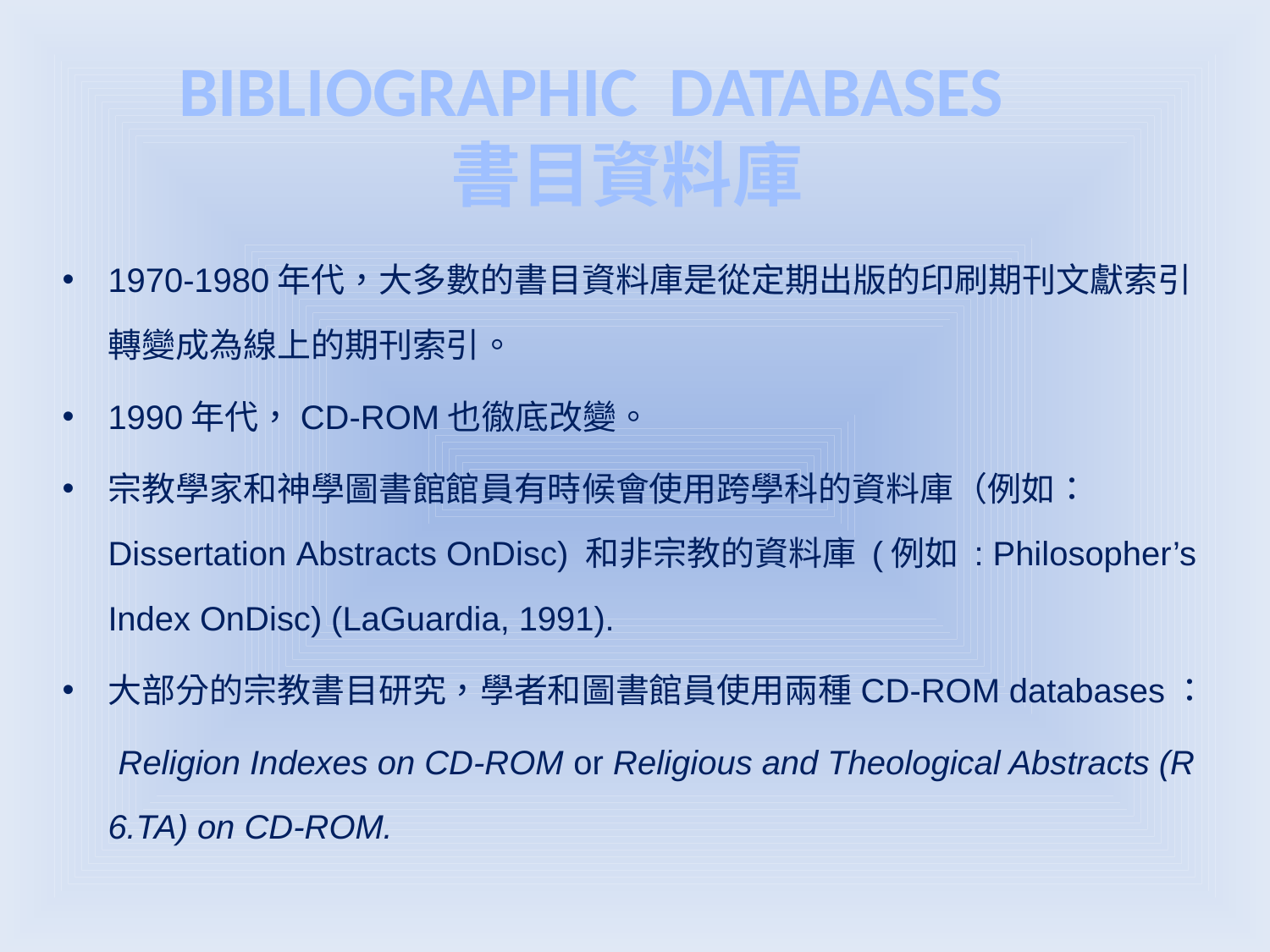

BIBLIOGRAPHIC  DATABASES　書目資料庫
1970-1980年代，大多數的書目資料庫是從定期出版的印刷期刊文獻索引轉變成為線上的期刊索引。
1990年代，CD-ROM也徹底改變。
宗教學家和神學圖書館館員有時候會使用跨學科的資料庫（例如：Dissertation Abstracts OnDisc) 和非宗教的資料庫 (例如 : Philosopher’s Index OnDisc) (LaGuardia, 1991).
大部分的宗教書目研究，學者和圖書館員使用兩種CD-ROM databases：
      Religion Indexes on CD-ROM or Religious and Theological Abstracts (R 6.TA) on CD-ROM.